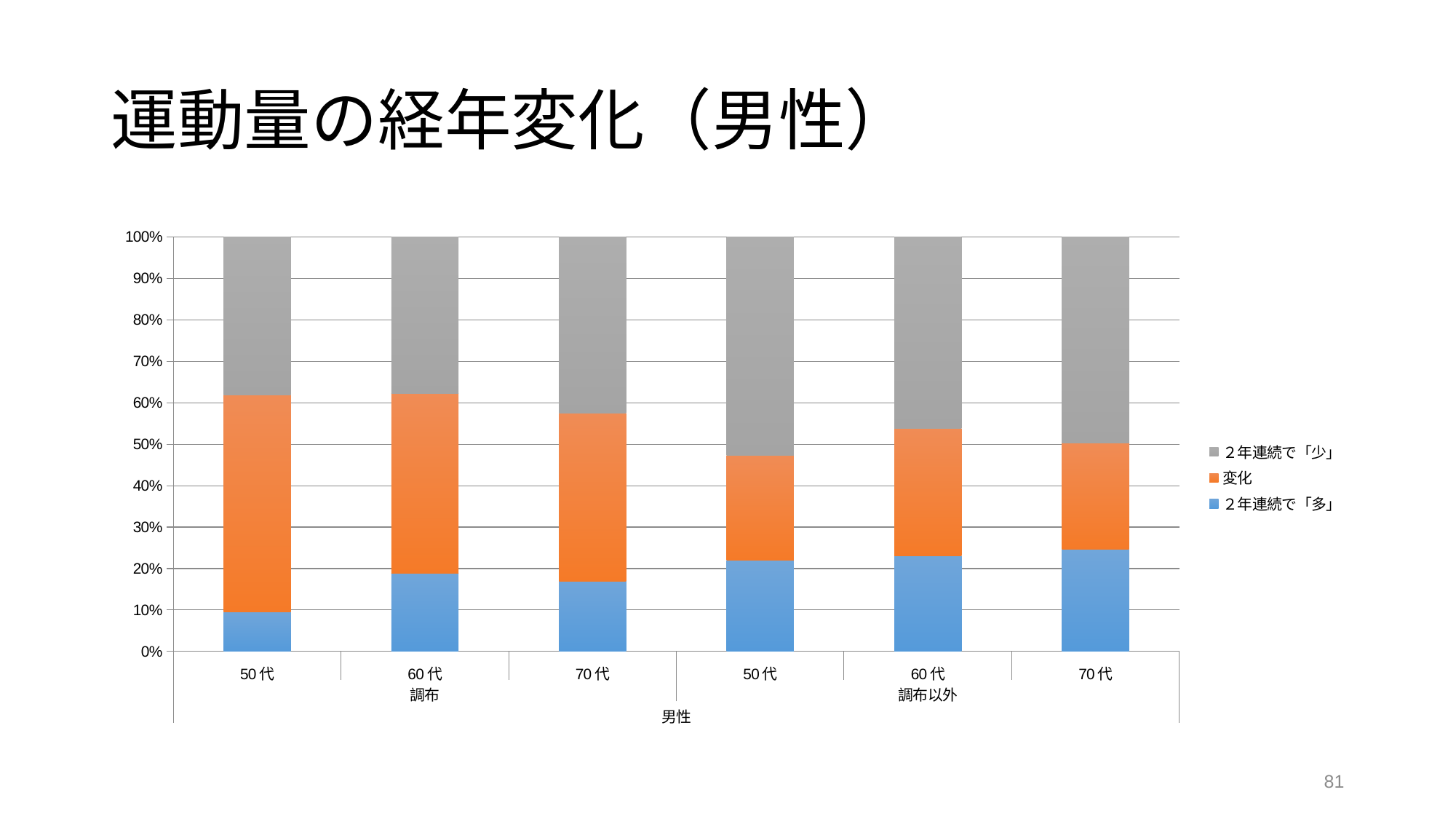

# 運動量の経年変化（男性）

### Chart

| Category | ２年連続で「多」 | 変化 | ２年連続で「少」 |
|---|---|---|---|
| 50代 | 2.0 | 11.0 | 8.0 |
| 60代 | 10.0 | 23.0 | 20.0 |
| 70代 | 8.0 | 19.0 | 20.0 |
| 50代 | 53.0 | 61.0 | 127.0 |
| 60代 | 181.0 | 242.0 | 363.0 |
| 70代 | 190.0 | 199.0 | 383.0 |
81